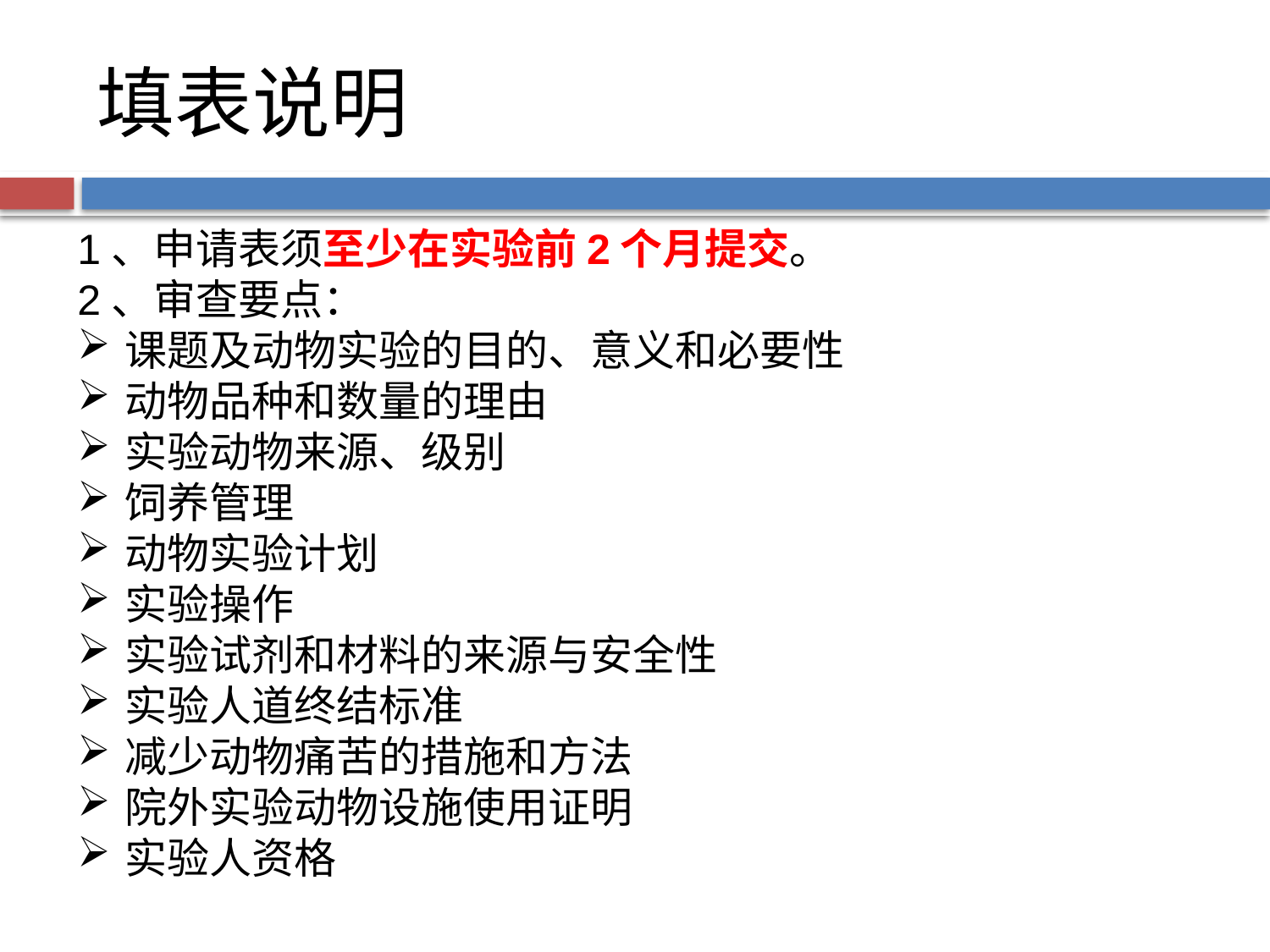

# 填表说明
1、申请表须至少在实验前2个月提交。
2、审查要点：
课题及动物实验的目的、意义和必要性
动物品种和数量的理由
实验动物来源、级别
饲养管理
动物实验计划
实验操作
实验试剂和材料的来源与安全性
实验人道终结标准
减少动物痛苦的措施和方法
院外实验动物设施使用证明
实验人资格